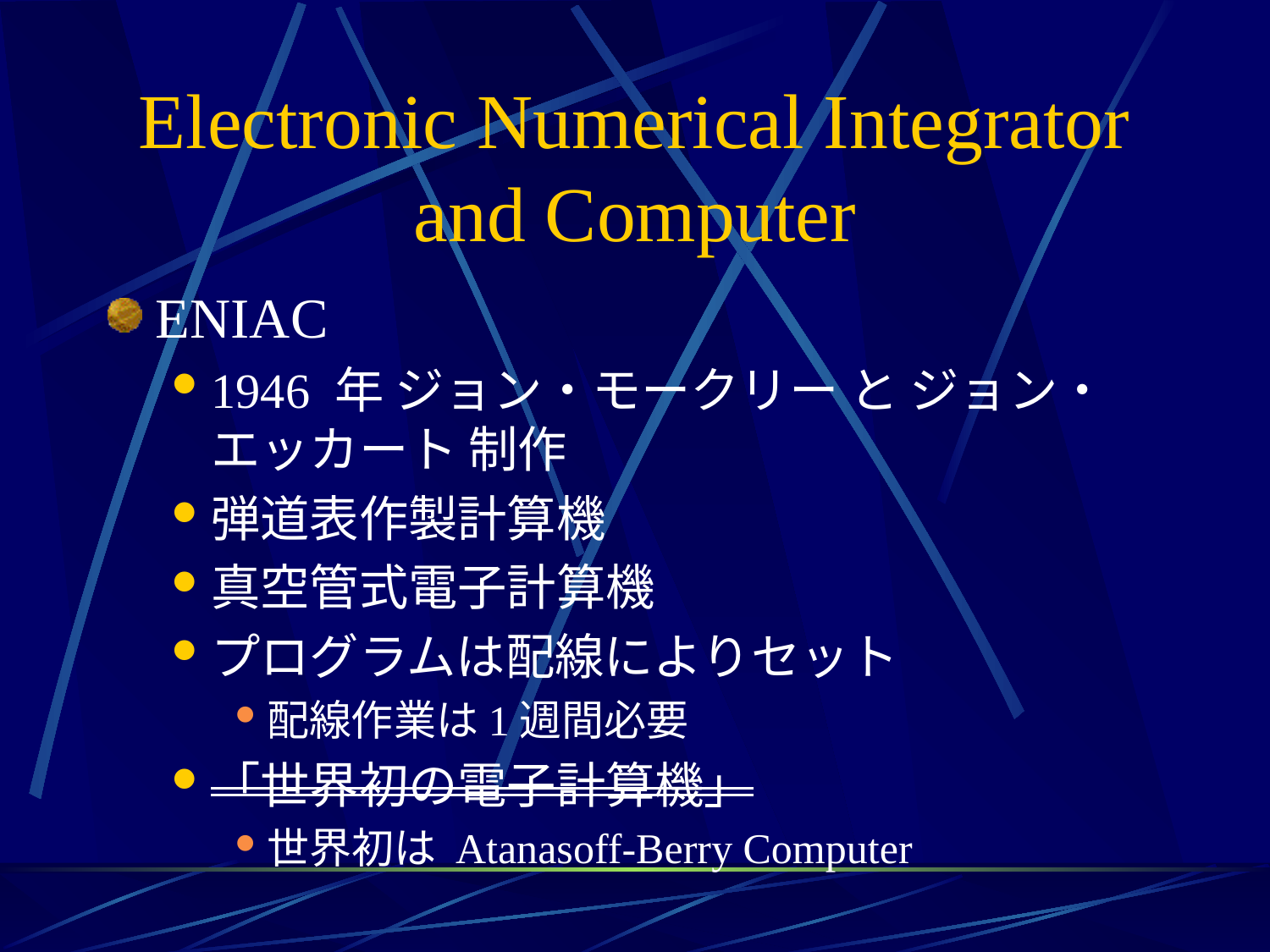

# Electronic Numerical Integrator and Computer
ENIAC
1946 年 ジョン・モークリー と ジョン・エッカート 制作
弾道表作製計算機
真空管式電子計算機
プログラムは配線によりセット
配線作業は1週間必要
「世界初の電子計算機」
世界初は Atanasoff-Berry Computer